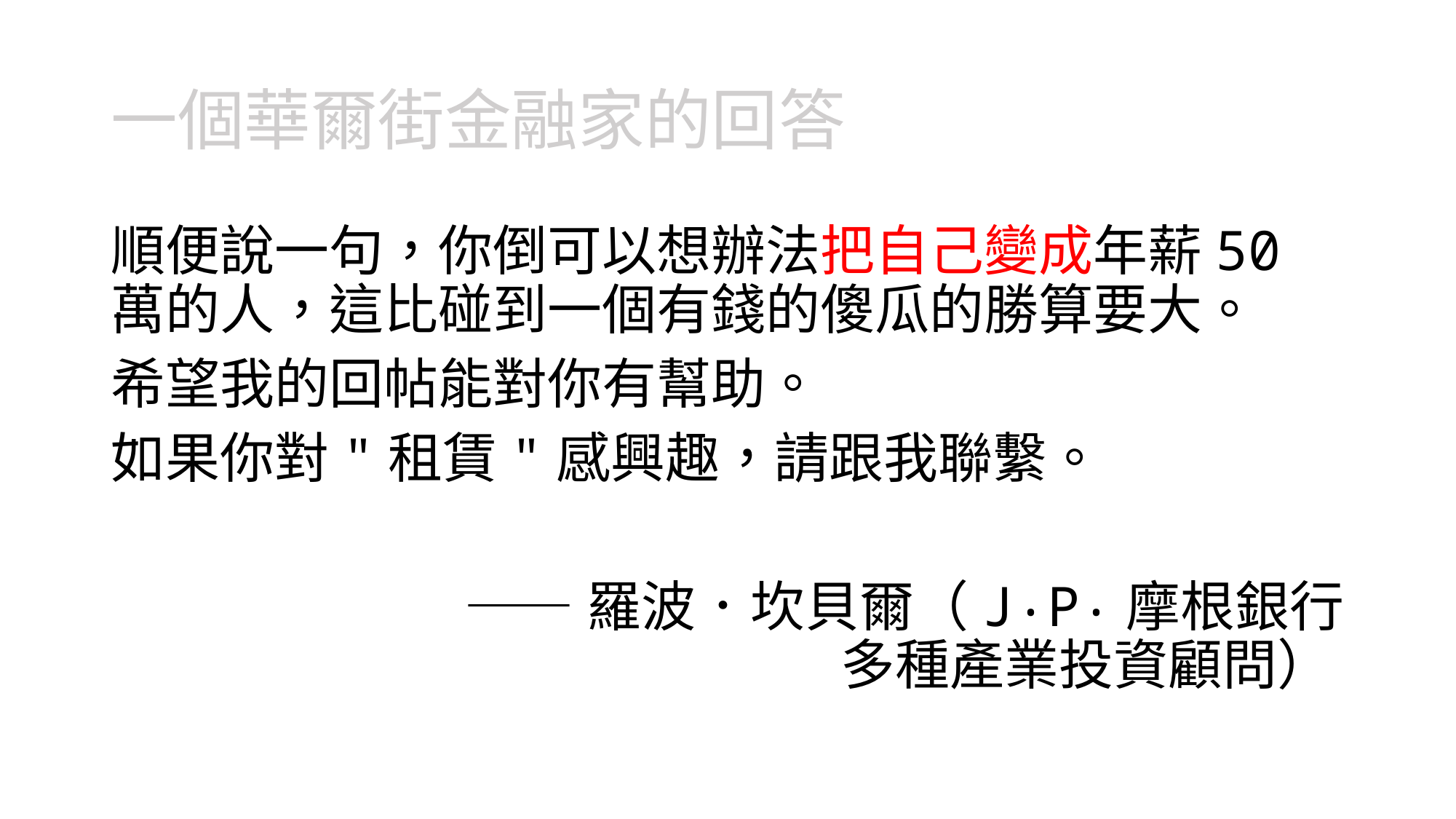

# 一個華爾街金融家的回答
順便說一句，你倒可以想辦法把自己變成年薪50萬的人，這比碰到一個有錢的傻瓜的勝算要大。
希望我的回帖能對你有幫助。
如果你對"租賃"感興趣，請跟我聯繫。

——羅波．坎貝爾（J‧P‧摩根銀行
多種產業投資顧問）